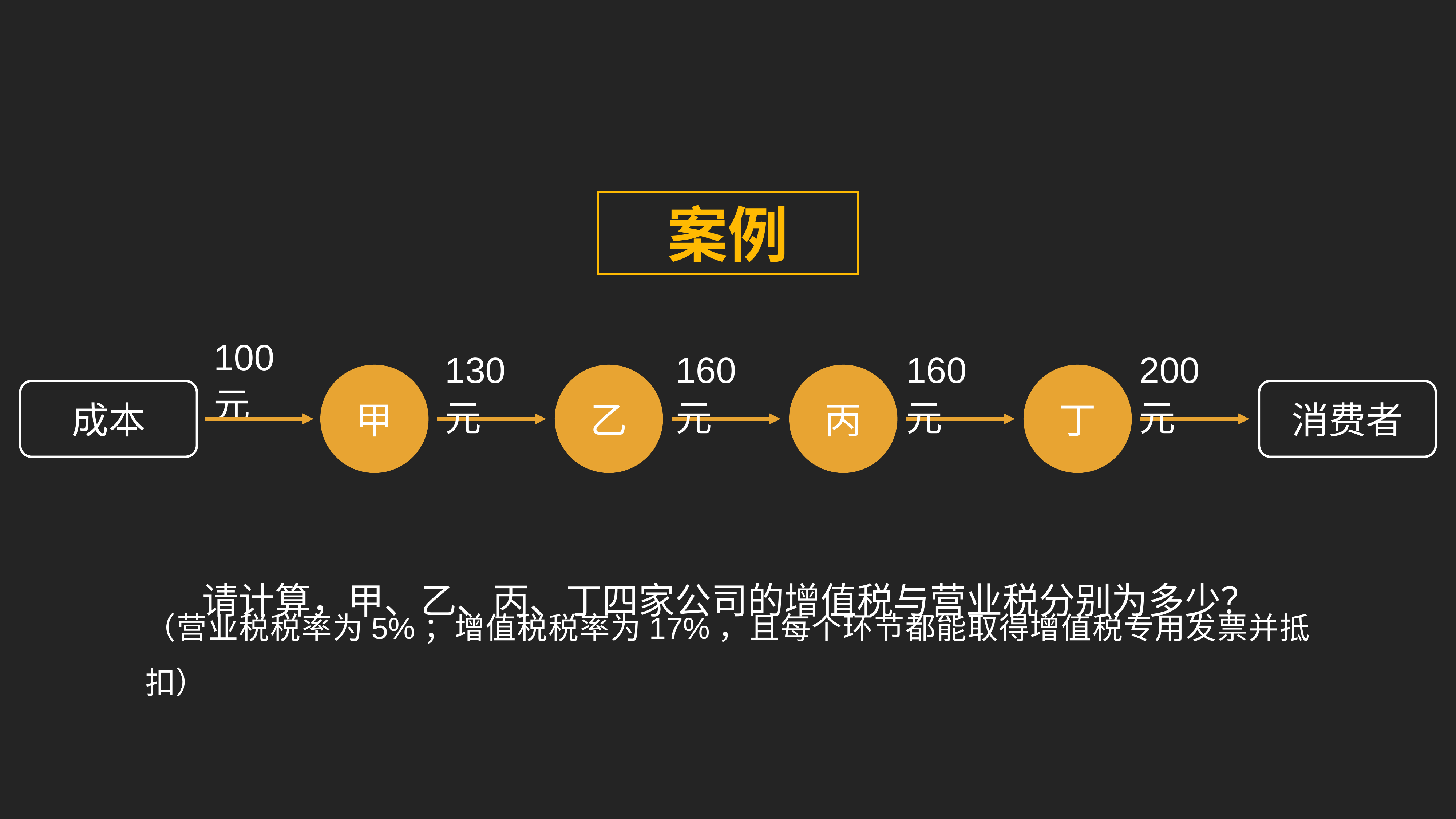

案例

100元
130元
160元
160元
200元
甲
乙
丙
丁
成本
消费者

请计算，甲、乙、丙、丁四家公司的增值税与营业税分别为多少？
（营业税税率为5%；增值税税率为17%，且每个环节都能取得增值税专用发票并抵扣）